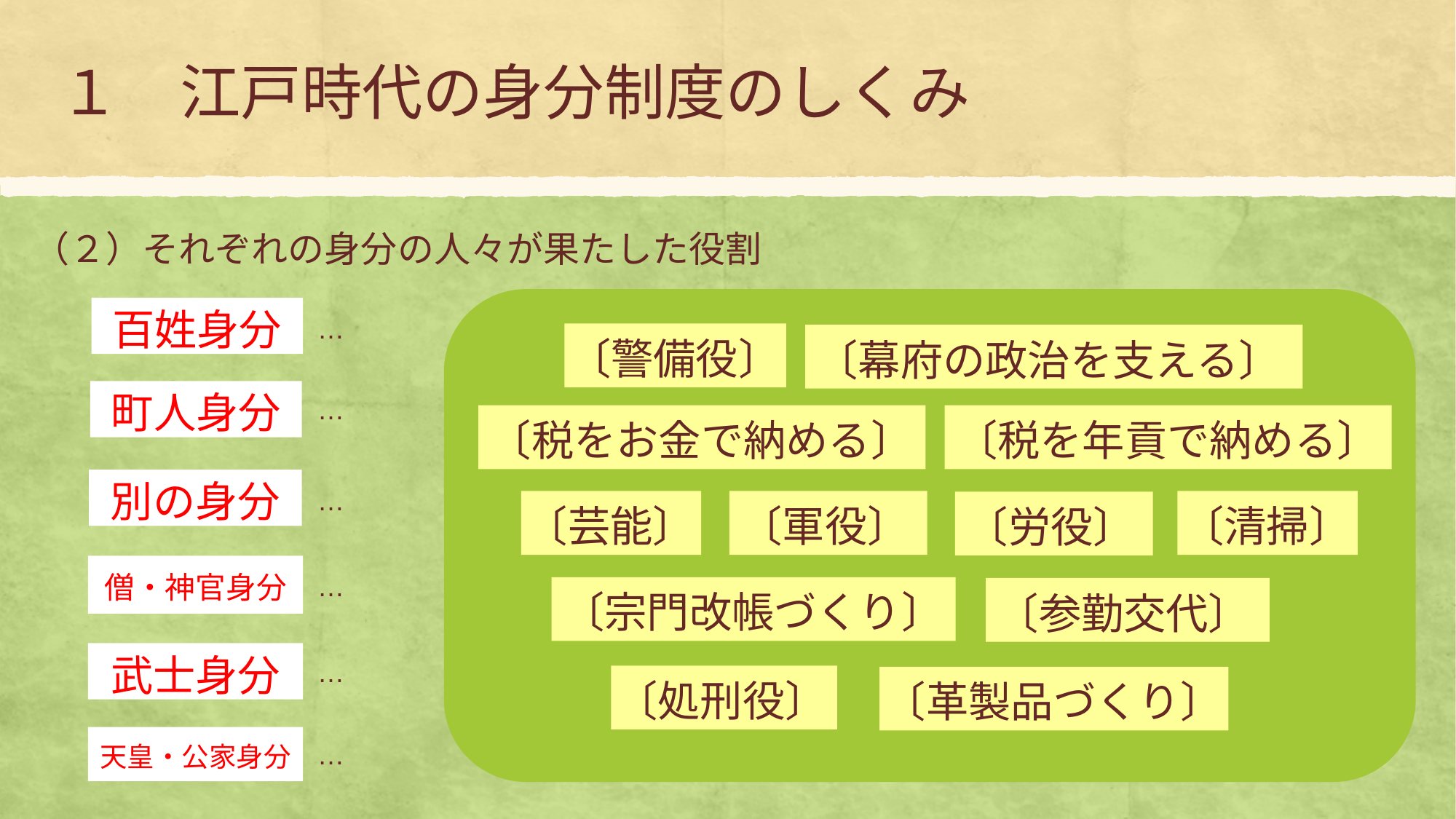

１　江戸時代の身分制度のしくみ
（２）それぞれの身分の人々が果たした役割

〔警備役〕
〔幕府の政治を支える〕
〔税をお金で納める〕
〔税を年貢で納める〕
〔芸能〕
〔軍役〕
〔清掃〕
〔労役〕
〔宗門改帳づくり〕
〔参勤交代〕
〔処刑役〕
〔革製品づくり〕
百姓身分
…
町人身分
…
別の身分
…
僧・神官身分
…
武士身分
…
天皇・公家身分
…